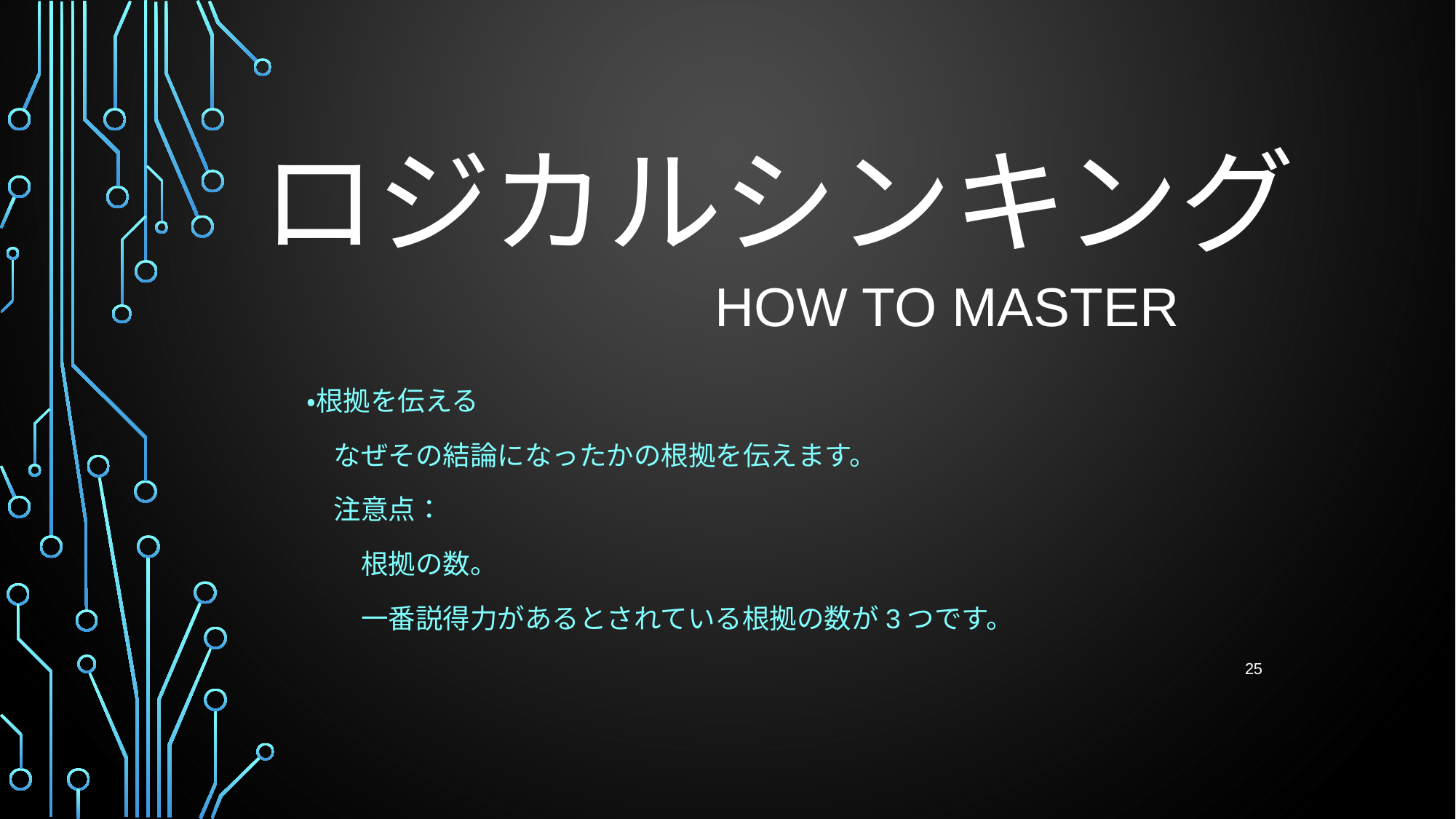

# ロジカルシンキング
HOW TO MASTER
・根拠を伝える
　なぜその結論になったかの根拠を伝えます。
　注意点：
　　根拠の数。
　　一番説得力があるとされている根拠の数が3つです。
25